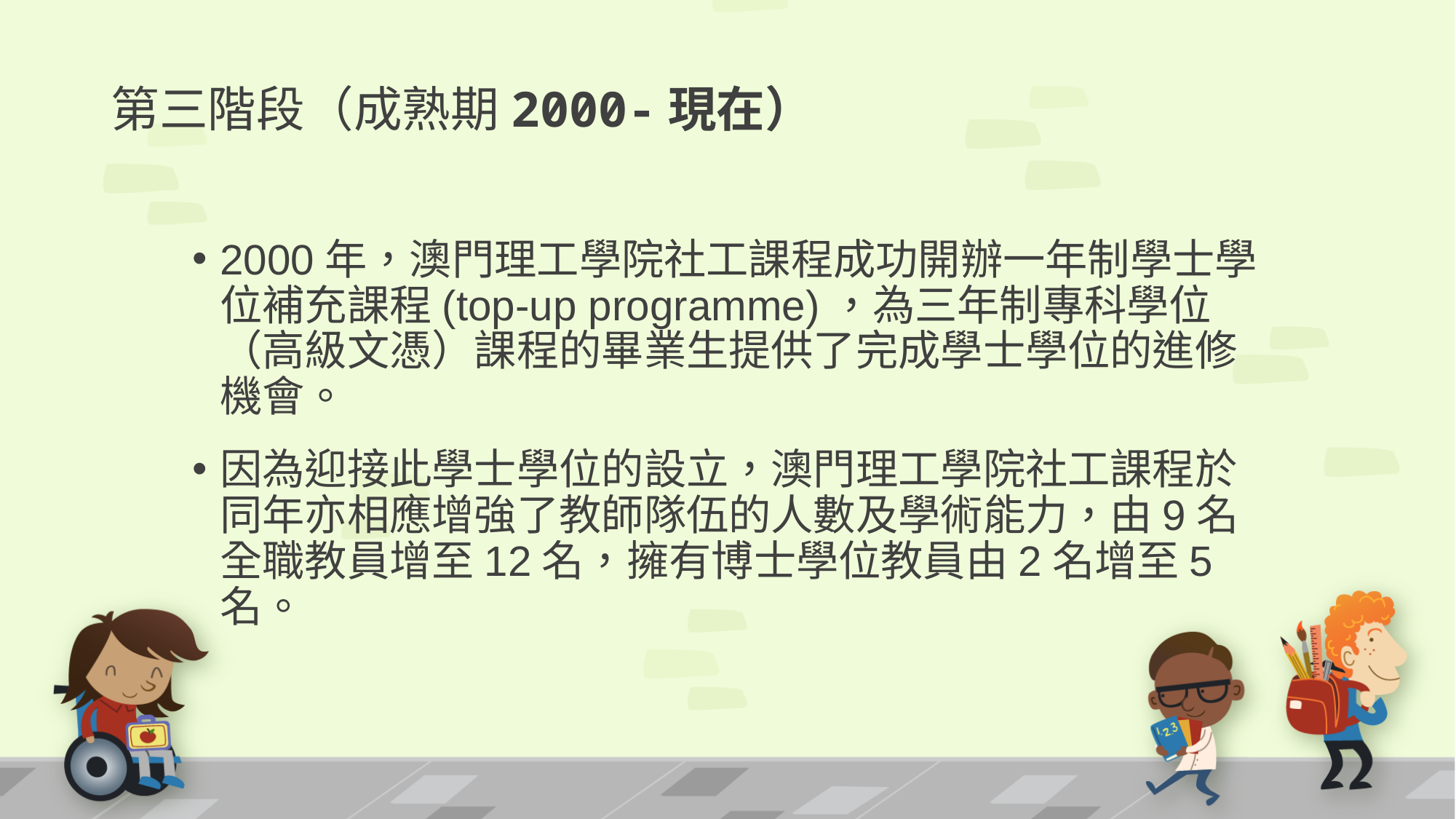

# 第三階段（成熟期2000-現在）

2000年，澳門理工學院社工課程成功開辦一年制學士學位補充課程(top-up programme)，為三年制專科學位（高級文憑）課程的畢業生提供了完成學士學位的進修機會。
因為迎接此學士學位的設立，澳門理工學院社工課程於同年亦相應增強了教師隊伍的人數及學術能力，由9名全職教員增至12名，擁有博士學位教員由2名增至5名。